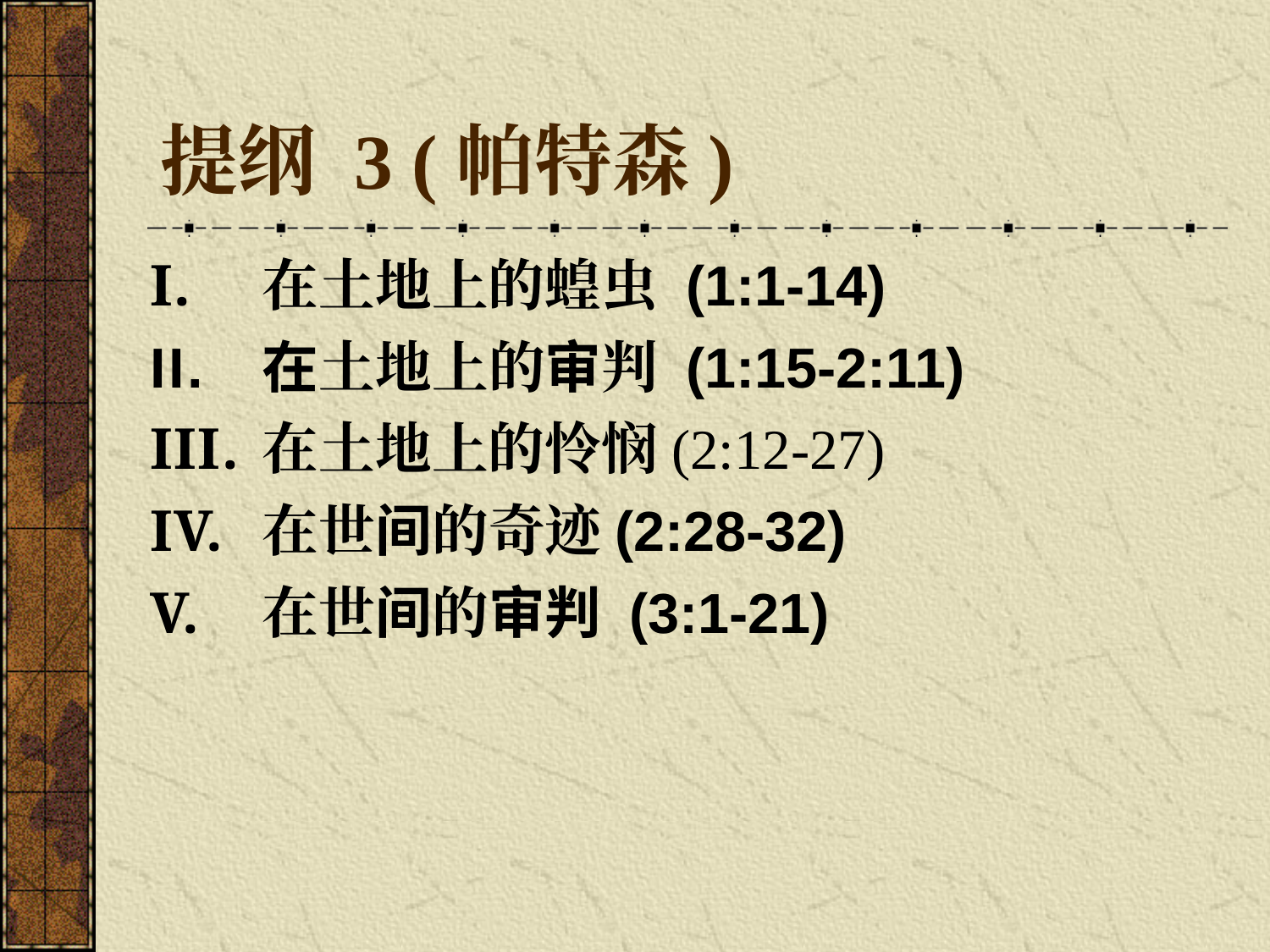

提纲 3 (帕特森)
在土地上的蝗虫 (1:1-14)
在土地上的审判 (1:15-2:11)
在土地上的怜悯(2:12-27)
在世间的奇迹(2:28-32)
在世间的审判 (3:1-21)